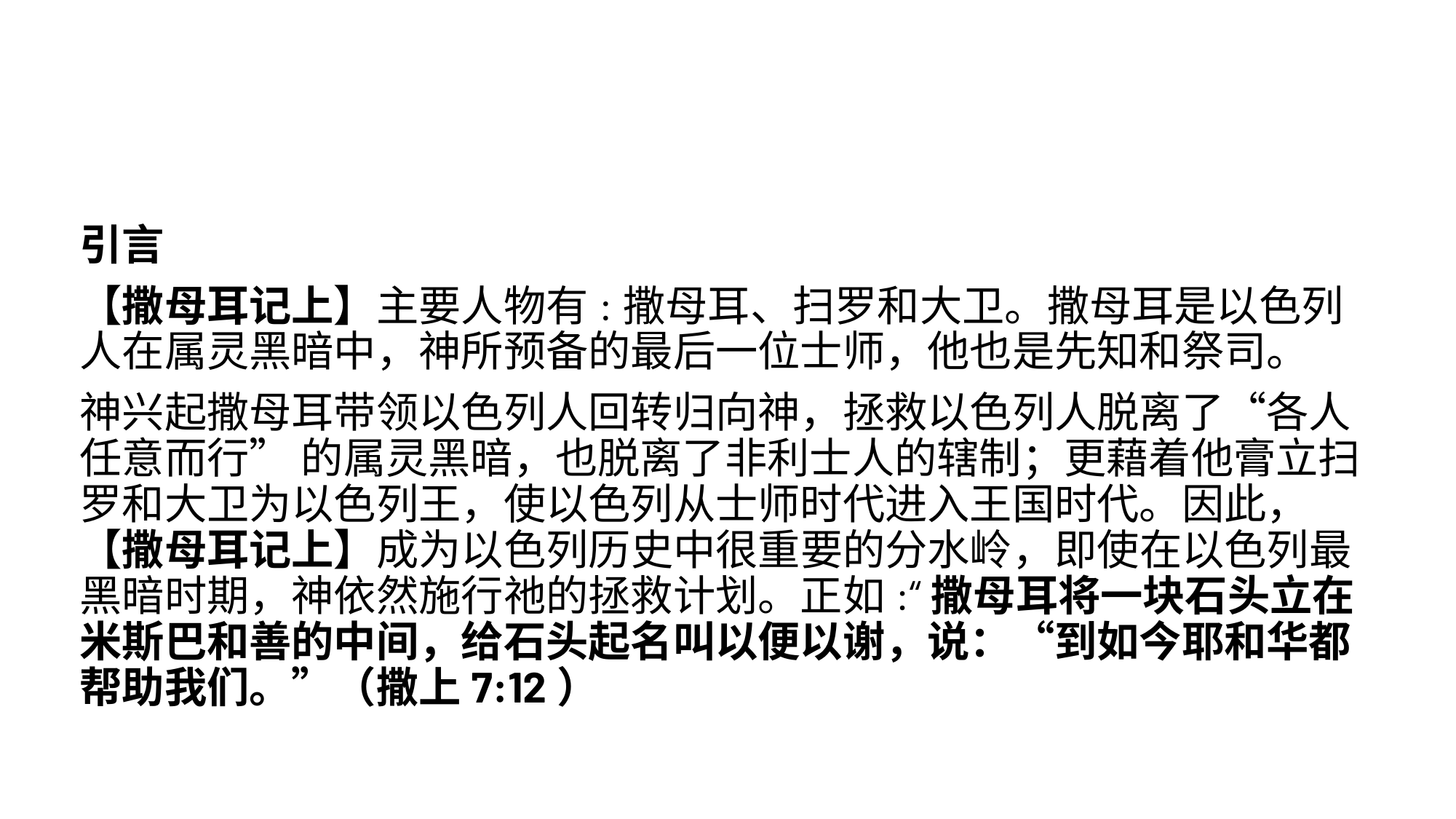

引言
【撒母耳记上】主要人物有:撒母耳、扫罗和大卫。撒母耳是以色列人在属灵黑暗中，神所预备的最后一位士师，他也是先知和祭司。
神兴起撒母耳带领以色列人回转归向神，拯救以色列人脱离了“各人任意而行” 的属灵黑暗，也脱离了非利士人的辖制；更藉着他膏立扫罗和大卫为以色列王，使以色列从士师时代进入王国时代。因此，【撒母耳记上】成为以色列历史中很重要的分水岭，即使在以色列最黑暗时期，神依然施行祂的拯救计划。正如:“撒母耳将一块石头立在米斯巴和善的中间，给石头起名叫以便以谢，说：“到如今耶和华都帮助我们。”（撒上7:12）